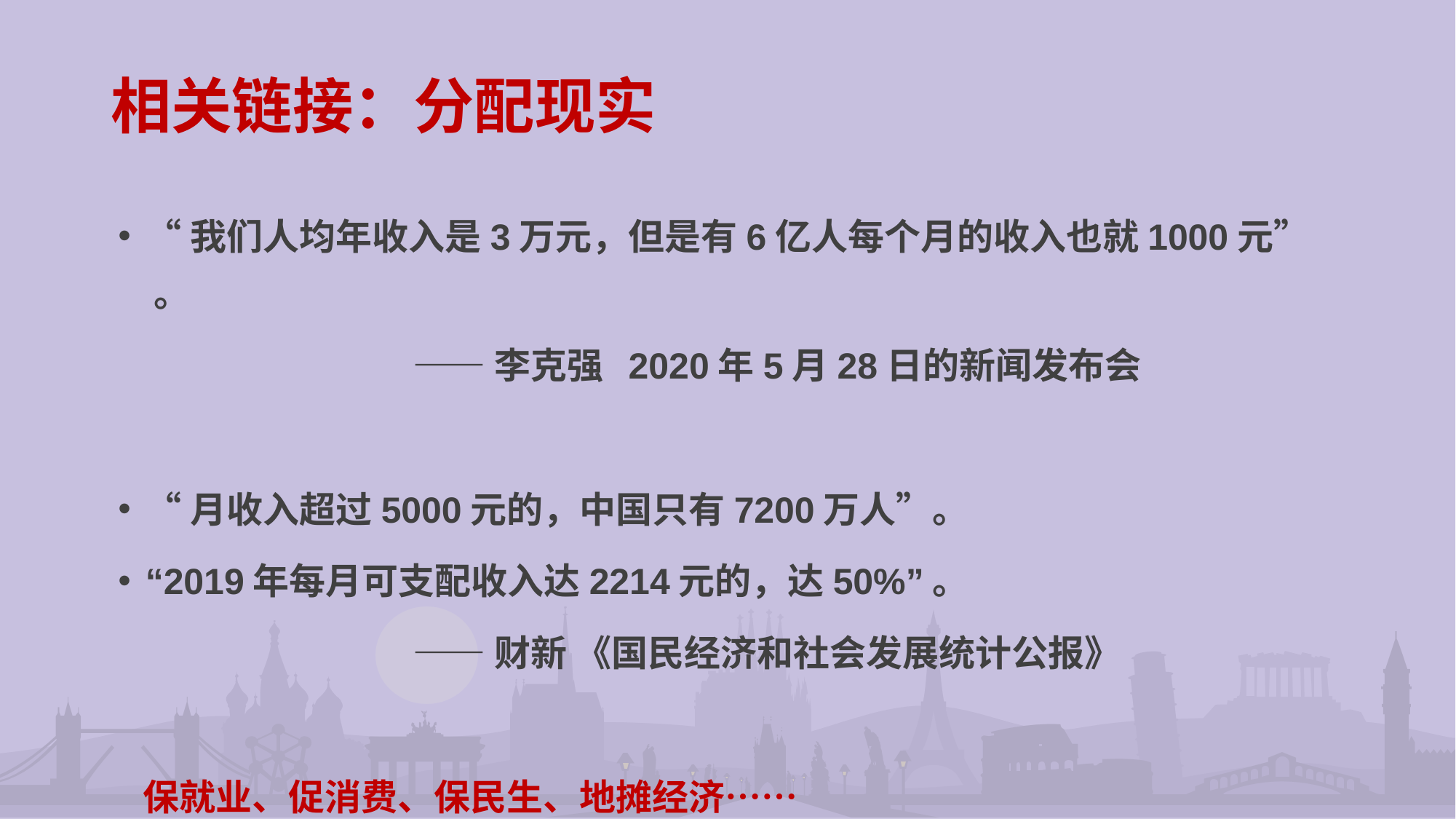

# 相关链接：分配现实
“我们人均年收入是3万元，但是有6亿人每个月的收入也就1000元” 。
                                    ——李克强  2020年5月28日的新闻发布会

“月收入超过5000元的，中国只有7200万人”。
“2019年每月可支配收入达2214元的，达50%”。
                                    ——财新 《国民经济和社会发展统计公报》

  保就业、促消费、保民生、地摊经济……